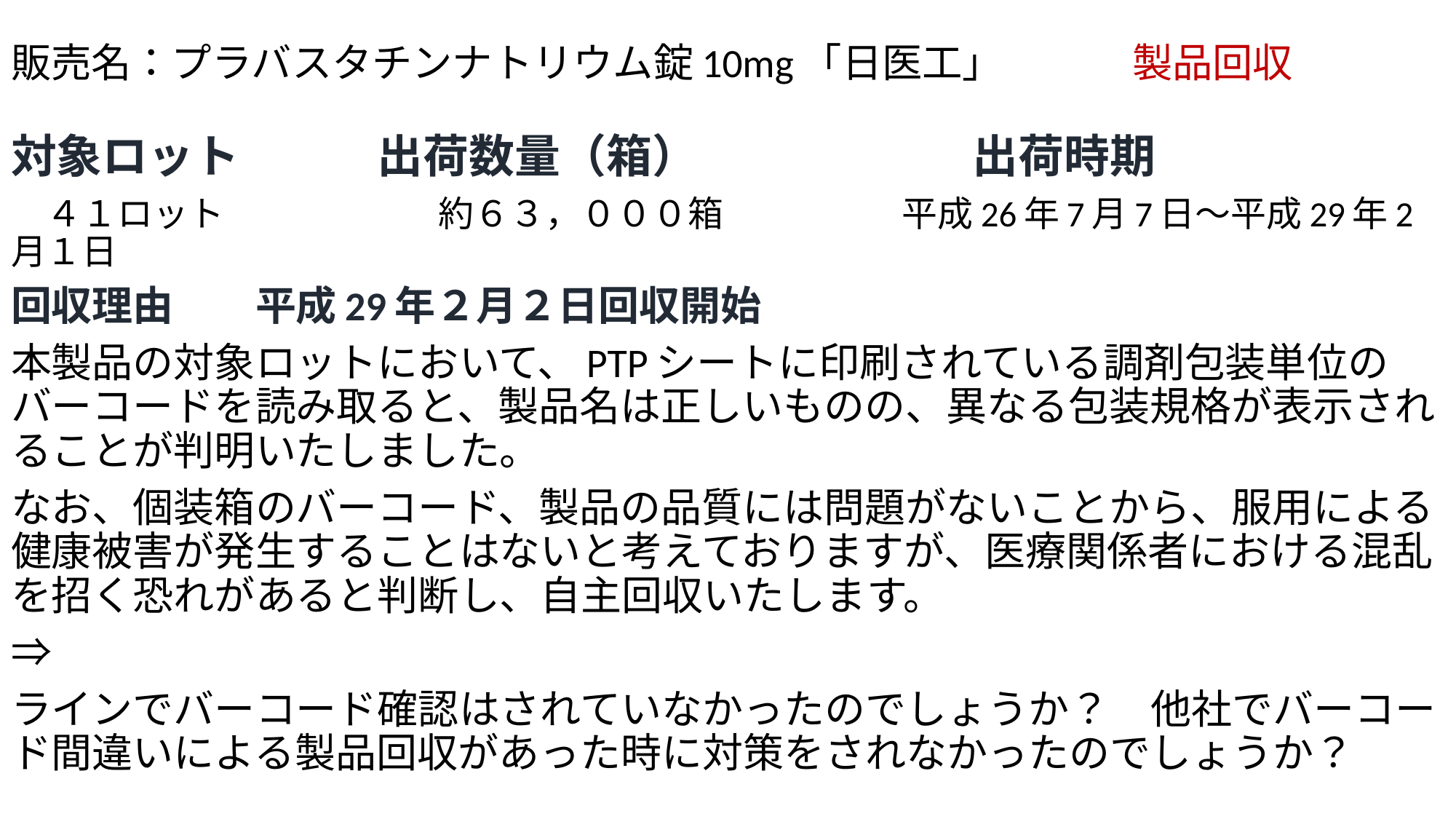

# 販売名：プラバスタチンナトリウム錠10mg「日医工」 　　　製品回収
対象ロット　　　出荷数量（箱）　　　　　　出荷時期
　４１ロット　　　　　　約６３，０００箱　　　　　平成26年7月7日～平成29年2月１日
回収理由　　平成29年２月２日回収開始
本製品の対象ロットにおいて、PTPシートに印刷されている調剤包装単位のバーコードを読み取ると、製品名は正しいものの、異なる包装規格が表示されることが判明いたしました。
なお、個装箱のバーコード、製品の品質には問題がないことから、服用による健康被害が発生することはないと考えておりますが、医療関係者における混乱を招く恐れがあると判断し、自主回収いたします。
⇒
ラインでバーコード確認はされていなかったのでしょうか？　他社でバーコード間違いによる製品回収があった時に対策をされなかったのでしょうか？